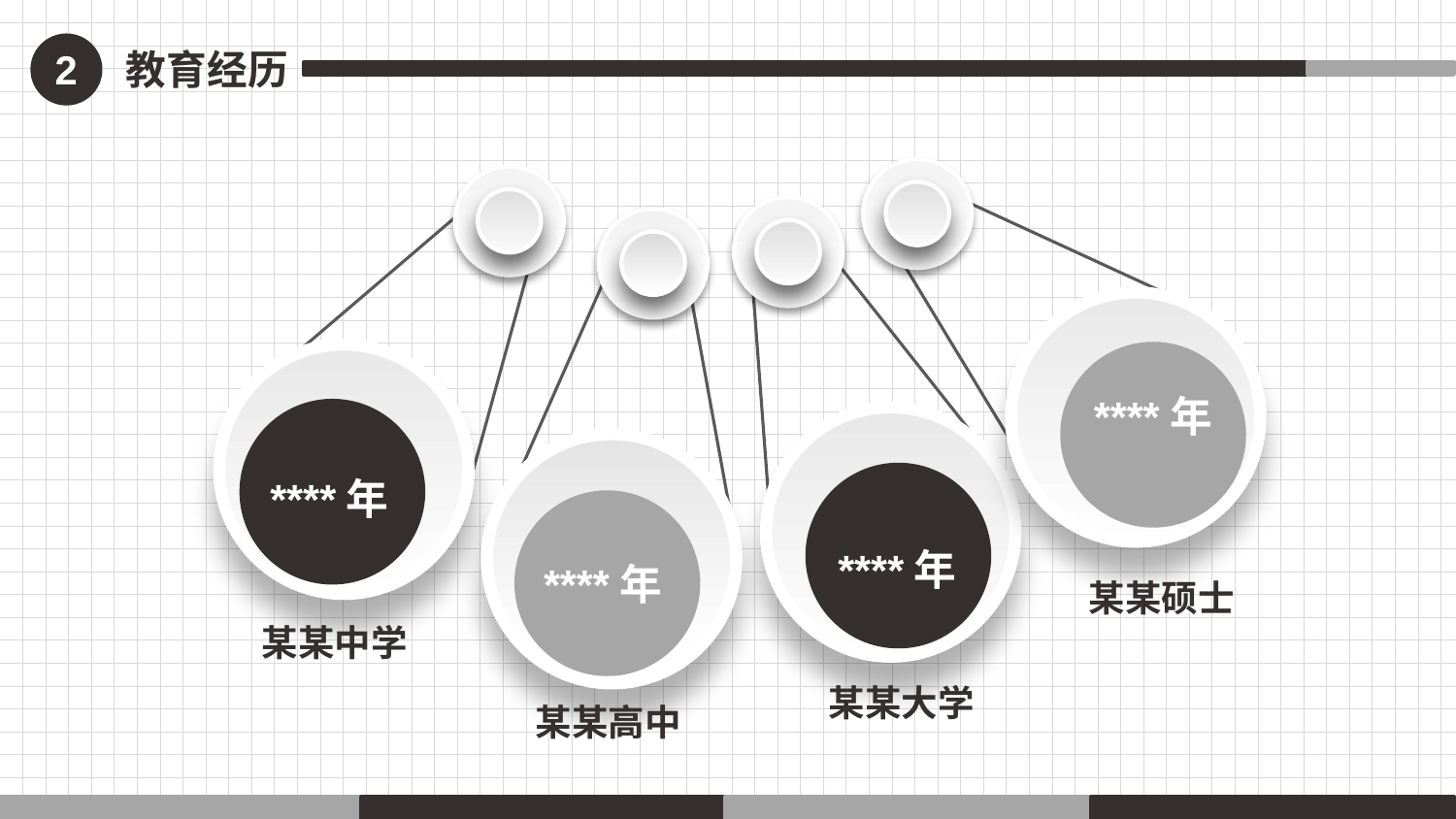

2
教育经历

****年
****年
****年
****年
某某硕士
某某中学
某某大学
某某高中